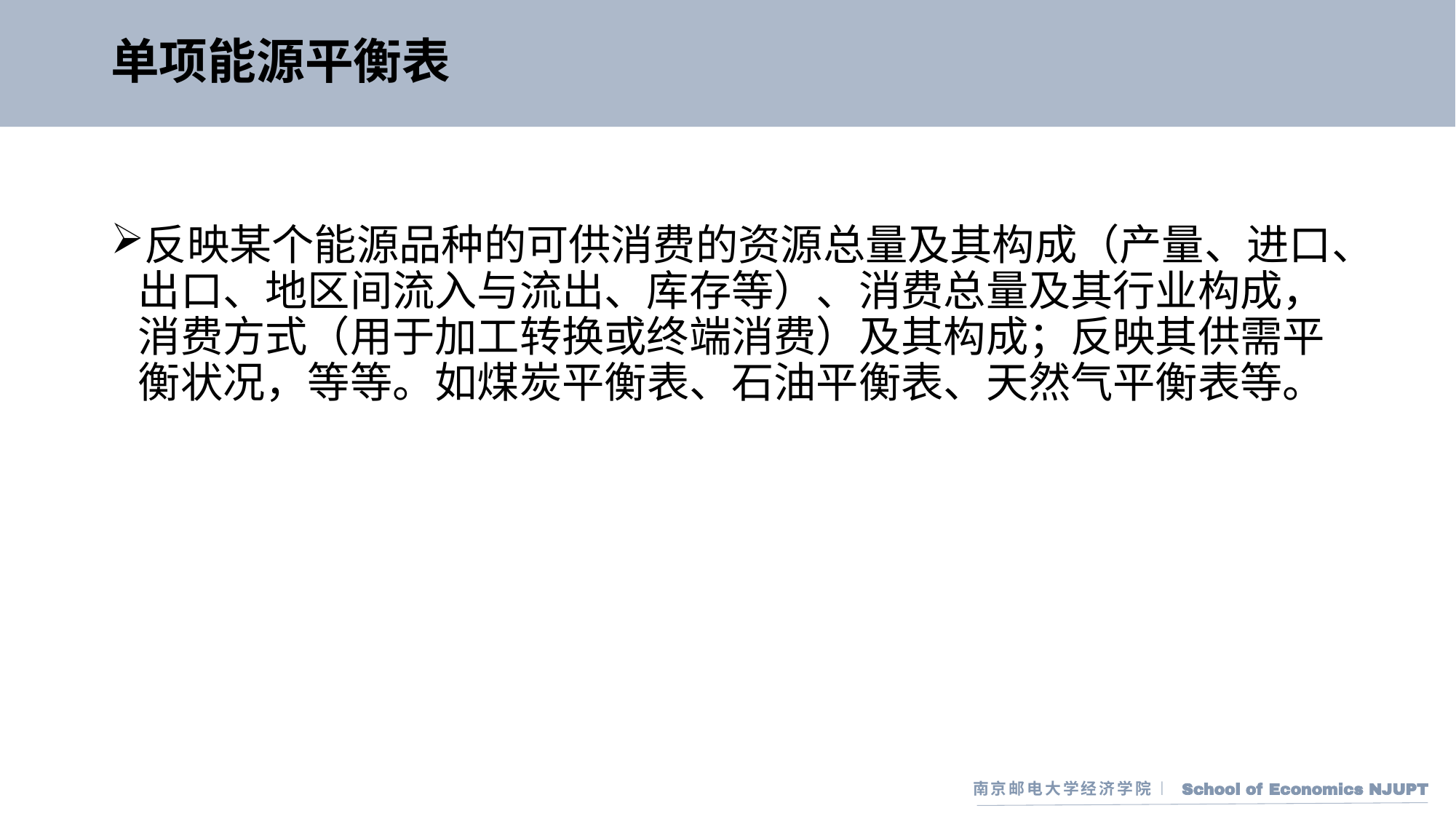

# 单项能源平衡表
反映某个能源品种的可供消费的资源总量及其构成（产量、进口、出口、地区间流入与流出、库存等）、消费总量及其行业构成，消费方式（用于加工转换或终端消费）及其构成；反映其供需平衡状况，等等。如煤炭平衡表、石油平衡表、天然气平衡表等。